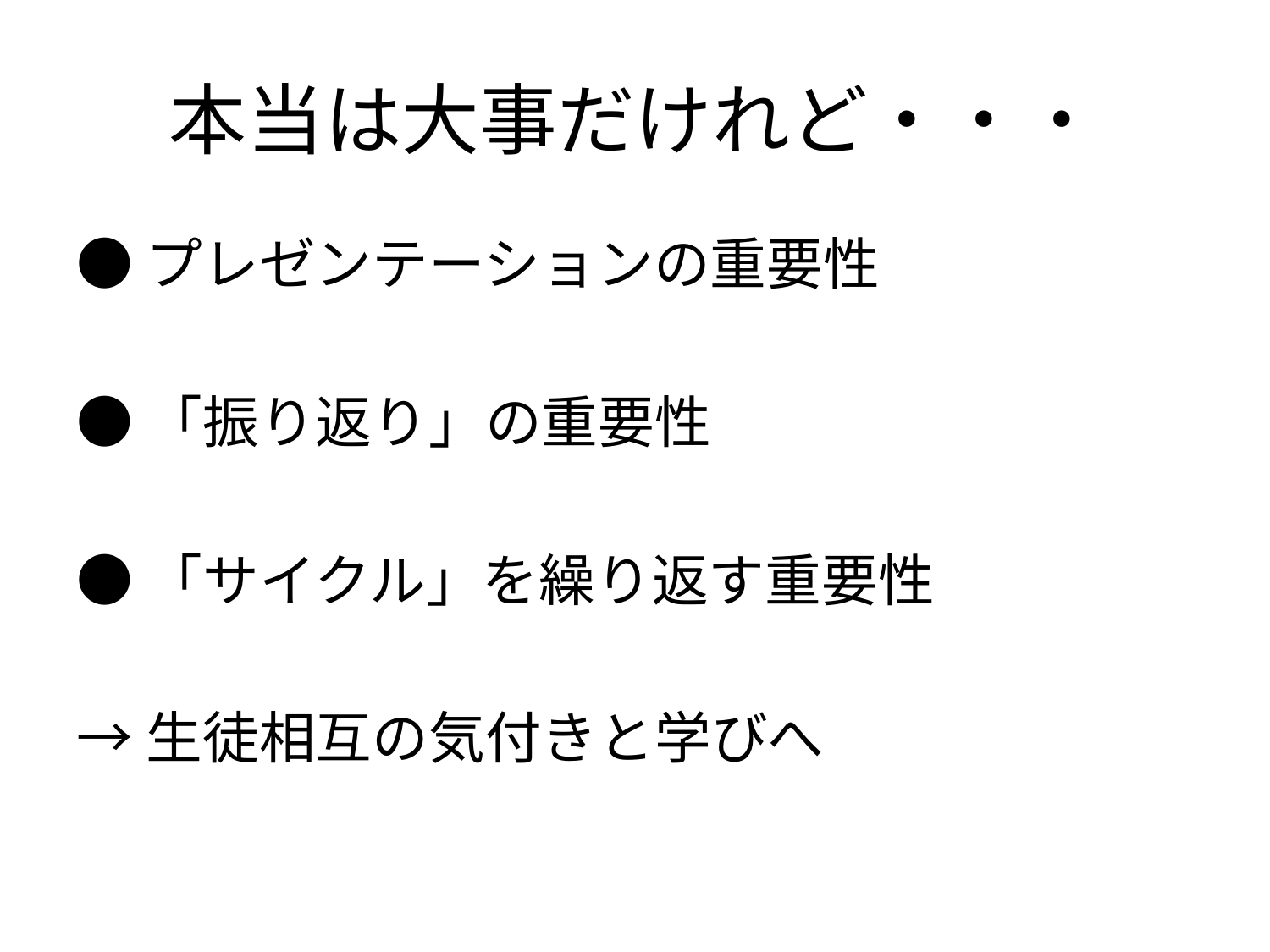

# 本当は大事だけれど・・・
●プレゼンテーションの重要性

●「振り返り」の重要性

●「サイクル」を繰り返す重要性

→生徒相互の気付きと学びへ